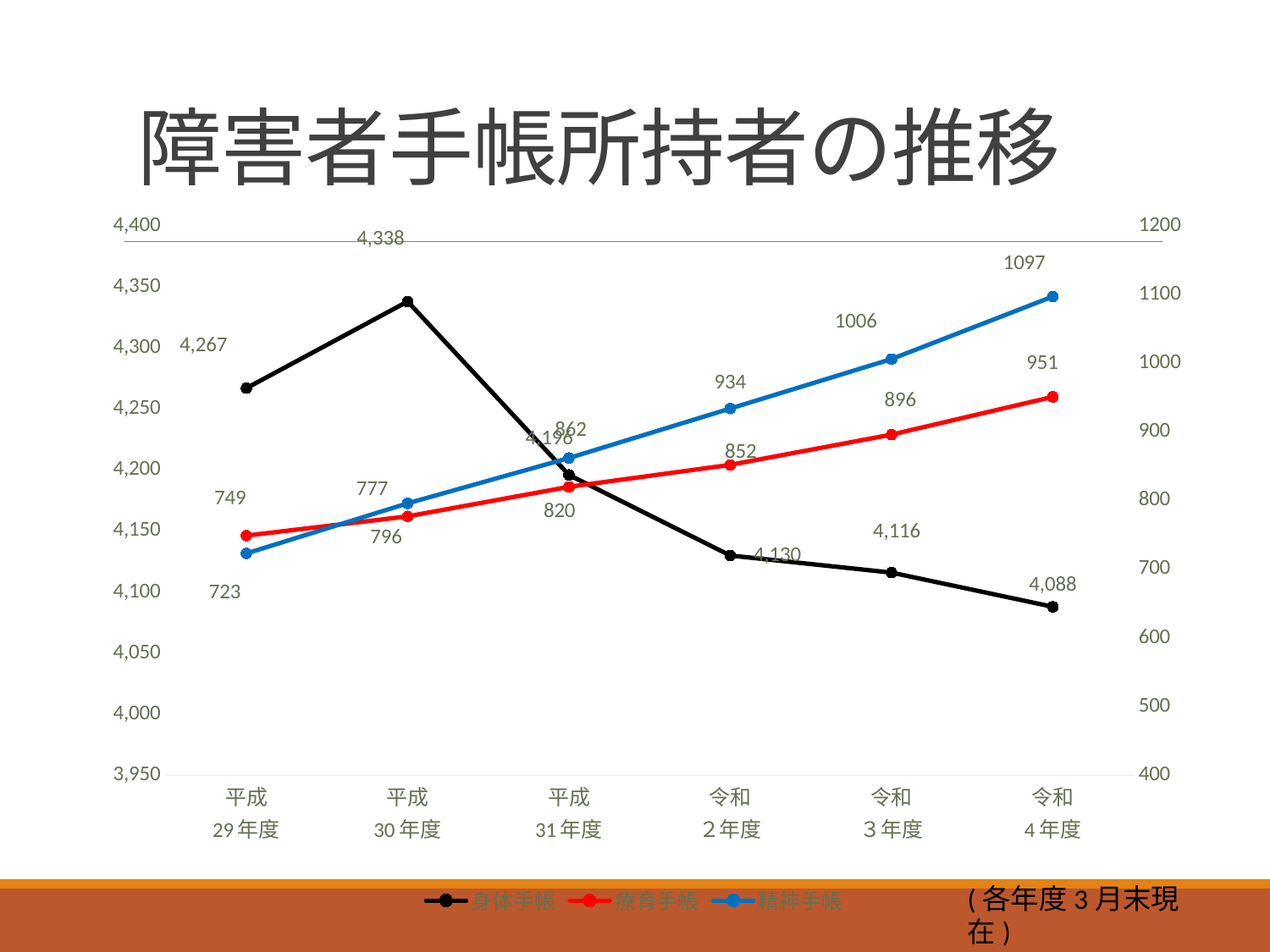

# 障害者手帳所持者の推移

### Chart

| Category | 身体手帳 | 療育手帳 | 精神手帳 |
|---|---|---|---|
| 平成
29年度 | 4267.0 | 749.0 | 723.0 |
| 平成
30年度 | 4338.0 | 777.0 | 796.0 |
| 平成
31年度 | 4196.0 | 820.0 | 862.0 |
| 令和
２年度 | 4130.0 | 852.0 | 934.0 |
| 令和
３年度 | 4116.0 | 896.0 | 1006.0 |
| 令和
4年度 | 4088.0 | 951.0 | 1097.0 |
(各年度3月末現在)